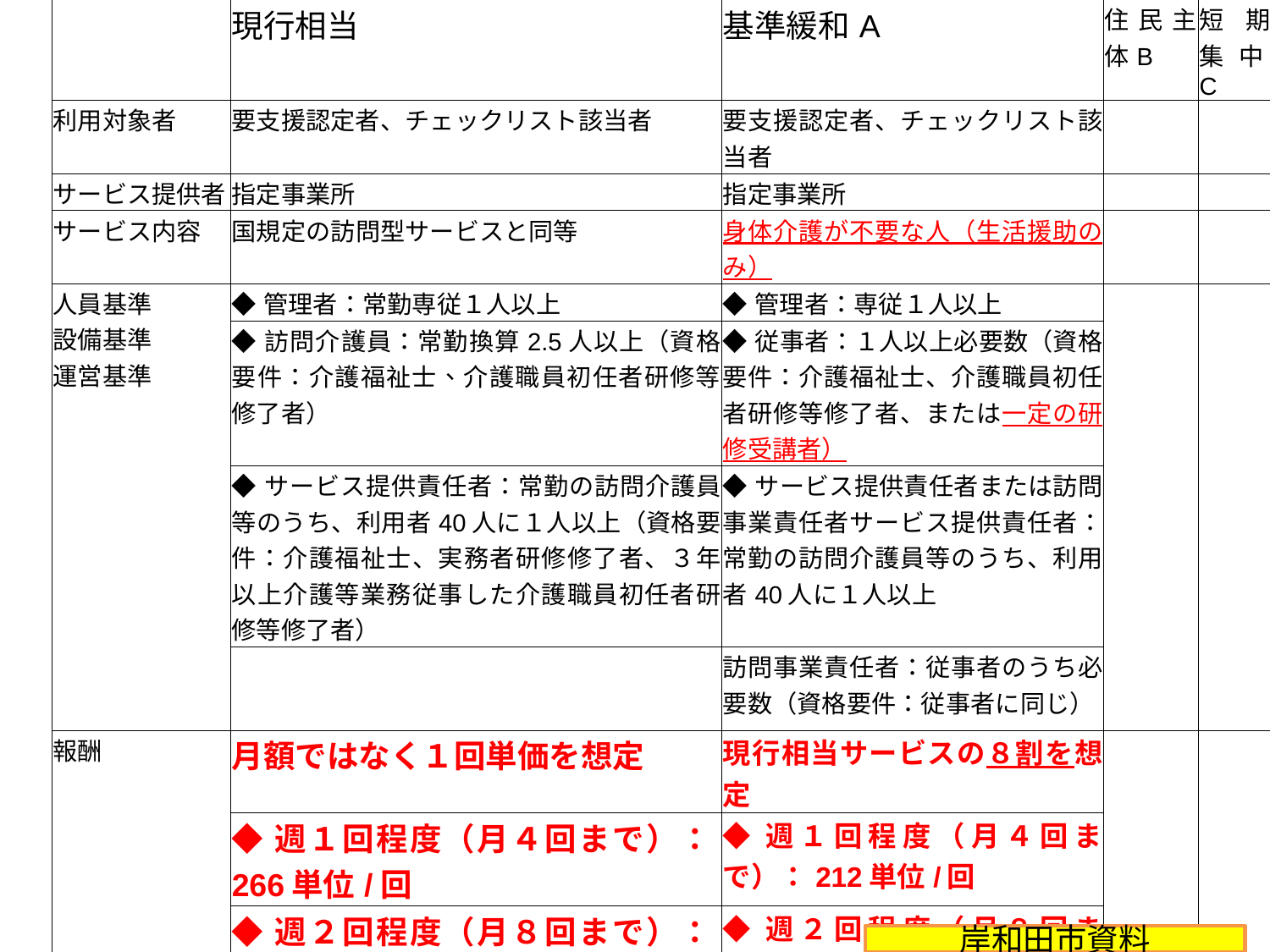

|  | 現行相当 | 基準緩和A | 住民主体B | 短期集中C |
| --- | --- | --- | --- | --- |
| 利用対象者 | 要支援認定者、チェックリスト該当者 | 要支援認定者、チェックリスト該当者 |  |  |
| サービス提供者 | 指定事業所 | 指定事業所 |  |  |
| サービス内容 | 国規定の訪問型サービスと同等 | 身体介護が不要な人（生活援助のみ） |  |  |
| 人員基準 設備基準 運営基準 | ◆管理者：常勤専従１人以上 | ◆管理者：専従１人以上 |  |  |
|  | ◆訪問介護員：常勤換算2.5人以上（資格要件：介護福祉士、介護職員初任者研修等修了者） | ◆従事者：１人以上必要数（資格要件：介護福祉士、介護職員初任者研修等修了者、または一定の研修受講者） |  |  |
|  | ◆サービス提供責任者：常勤の訪問介護員等のうち、利用者40人に１人以上（資格要件：介護福祉士、実務者研修修了者、３年以上介護等業務従事した介護職員初任者研修等修了者） | ◆サービス提供責任者または訪問事業責任者サービス提供責任者：常勤の訪問介護員等のうち、利用者40人に１人以上 |  |  |
|  |  | 訪問事業責任者：従事者のうち必要数（資格要件：従事者に同じ） |  |  |
| 報酬 | 月額ではなく１回単価を想定 | 現行相当サービスの８割を想定 |  |  |
|  | ◆週１回程度（月４回まで）：266単位/回 | ◆週１回程度（月４回まで）：212単位/回 |  |  |
|  | ◆週２回程度（月８回まで）：270単位/回 | ◆週２回程度（月８回まで）：216単位/回 |  |  |
|  | ◆週２回を超える程度（月12回まで）：285単位/回 |  |  |  |
|  | （週２回を超える程度は要支援２相当のみ） |  |  |  |
| 利用者負担 | 給付の負担割合（１割、一定以上所得者２割） | 給付の負担割合（１割、一定以上所得者２割） |  |  |
岸和田市資料